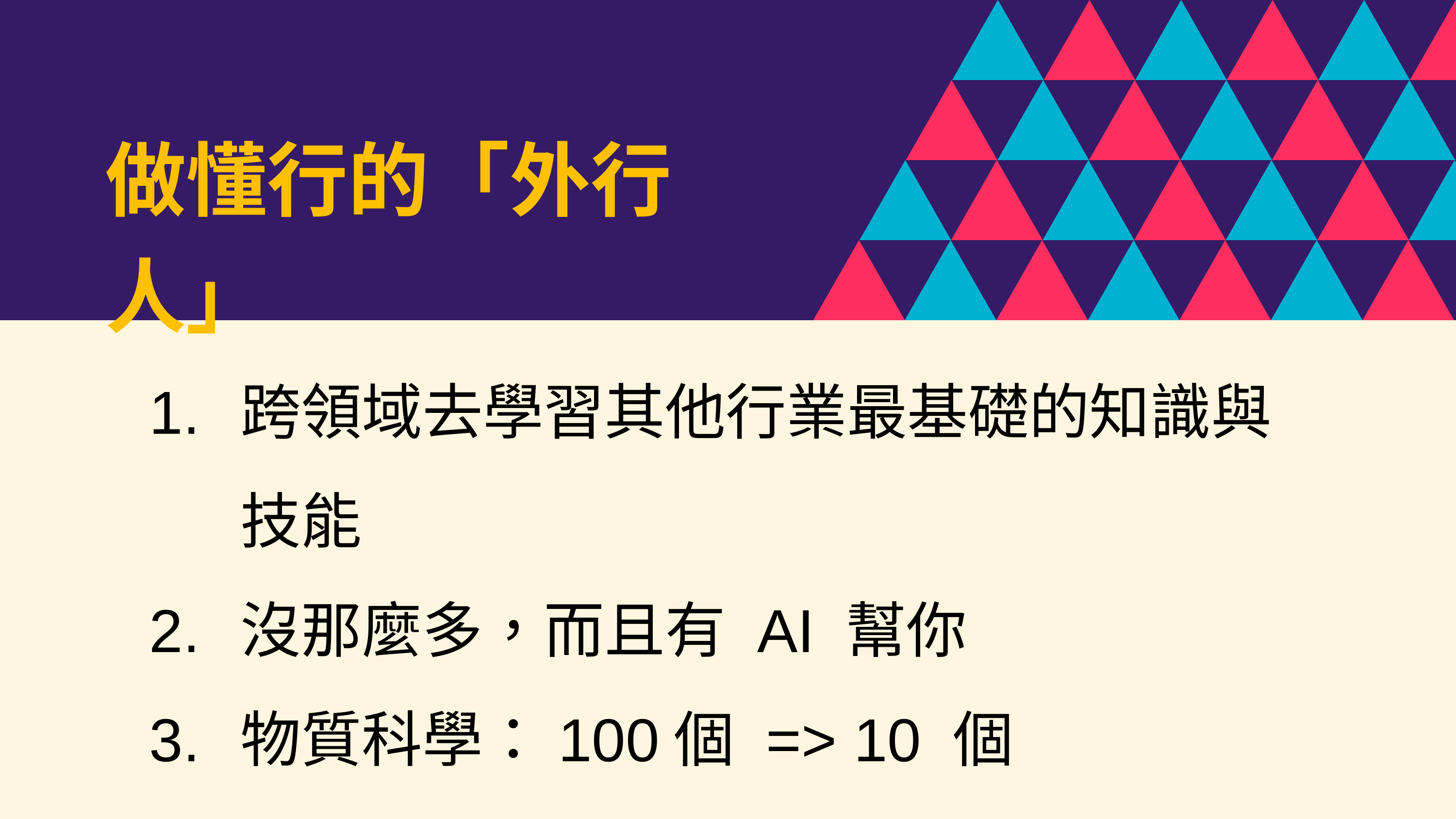

做懂行的「外行人」
跨領域去學習其他行業最基礎的知識與技能
沒那麼多，而且有 AI 幫你
物質科學：100個 => 10 個